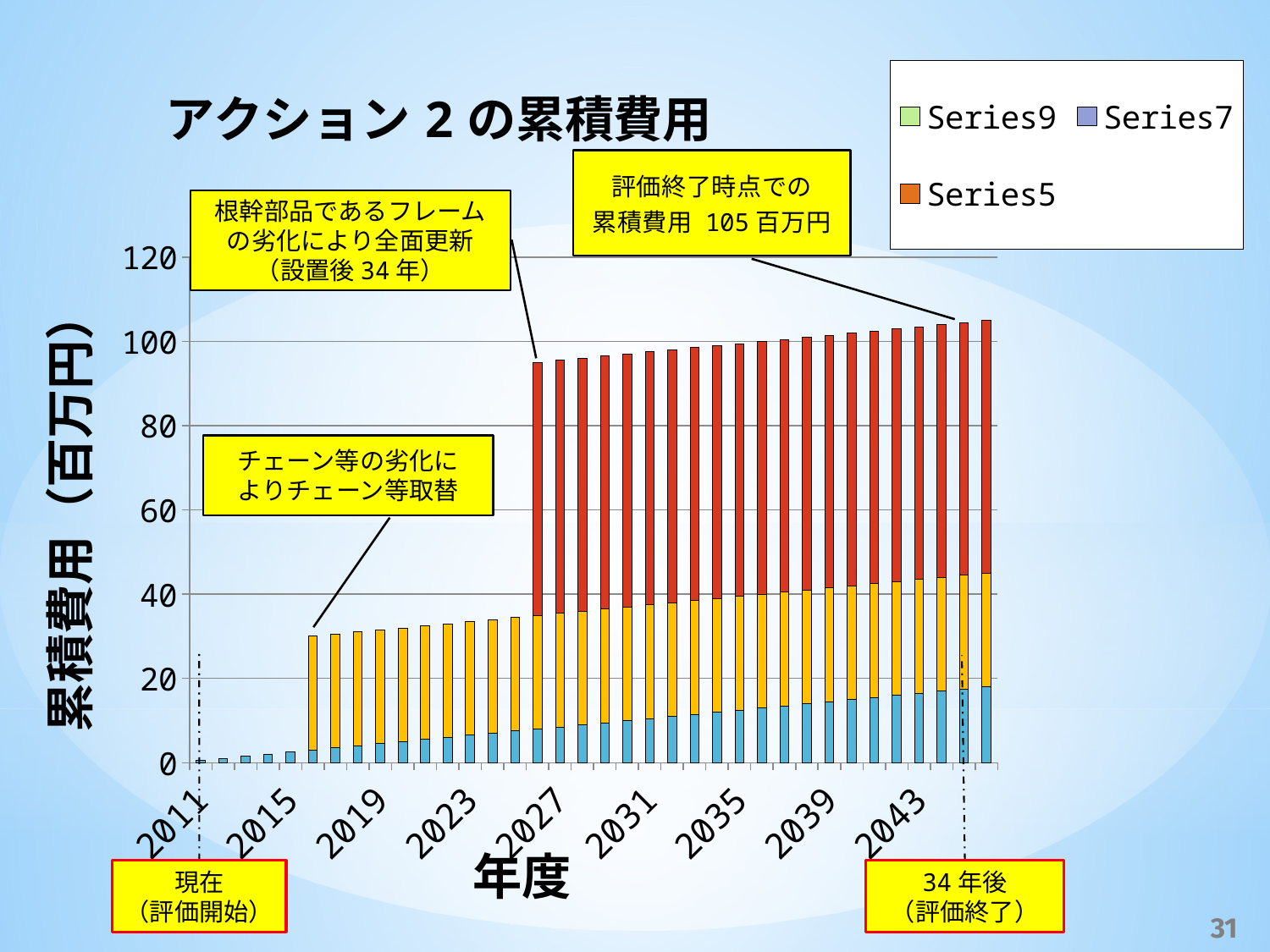

### Chart: アクション2の累積費用

| Category |  | 維持管理費用累積 |  | 長寿命化費用累積 |  | 更新費用累積 |  |  |  |  |
|---|---|---|---|---|---|---|---|---|---|---|
| 2011 | None | 500.0 | None | 0.0 | None | 0.0 | None | None | None | None |
| 2012 | None | 1000.0 | None | 0.0 | None | 0.0 | None | None | None | None |
| 2013 | None | 1500.0 | None | 0.0 | None | 0.0 | None | None | None | None |
| 2014 | None | 2000.0 | None | 0.0 | None | 0.0 | None | None | None | None |
| 2015 | None | 2500.0 | None | 0.0 | None | 0.0 | None | None | None | None |
| 2016 | None | 3000.0 | None | 27000.0 | None | 0.0 | None | None | None | None |
| 2017 | None | 3500.0 | None | 27000.0 | None | 0.0 | None | None | None | None |
| 2018 | None | 4000.0 | None | 27000.0 | None | 0.0 | None | None | None | None |
| 2019 | None | 4500.0 | None | 27000.0 | None | 0.0 | None | None | None | None |
| 2020 | None | 5000.0 | None | 27000.0 | None | 0.0 | None | None | None | None |
| 2021 | None | 5500.0 | None | 27000.0 | None | 0.0 | None | None | None | None |
| 2022 | None | 6000.0 | None | 27000.0 | None | 0.0 | None | None | None | None |
| 2023 | None | 6500.0 | None | 27000.0 | None | 0.0 | None | None | None | None |
| 2024 | None | 7000.0 | None | 27000.0 | None | 0.0 | None | None | None | None |
| 2025 | None | 7500.0 | None | 27000.0 | None | 0.0 | None | None | None | None |
| 2026 | None | 8000.0 | None | 27000.0 | None | 60000.0 | None | None | None | None |
| 2027 | None | 8500.0 | None | 27000.0 | None | 60000.0 | None | None | None | None |
| 2028 | None | 9000.0 | None | 27000.0 | None | 60000.0 | None | None | None | None |
| 2029 | None | 9500.0 | None | 27000.0 | None | 60000.0 | None | None | None | None |
| 2030 | None | 10000.0 | None | 27000.0 | None | 60000.0 | None | None | None | None |
| 2031 | None | 10500.0 | None | 27000.0 | None | 60000.0 | None | None | None | None |
| 2032 | None | 11000.0 | None | 27000.0 | None | 60000.0 | None | None | None | None |
| 2033 | None | 11500.0 | None | 27000.0 | None | 60000.0 | None | None | None | None |
| 2034 | None | 12000.0 | None | 27000.0 | None | 60000.0 | None | None | None | None |
| 2035 | None | 12500.0 | None | 27000.0 | None | 60000.0 | None | None | None | None |
| 2036 | None | 13000.0 | None | 27000.0 | None | 60000.0 | None | None | None | None |
| 2037 | None | 13500.0 | None | 27000.0 | None | 60000.0 | None | None | None | None |
| 2038 | None | 14000.0 | None | 27000.0 | None | 60000.0 | None | None | None | None |
| 2039 | None | 14500.0 | None | 27000.0 | None | 60000.0 | None | None | None | None |
| 2040 | None | 15000.0 | None | 27000.0 | None | 60000.0 | None | None | None | None |
| 2041 | None | 15500.0 | None | 27000.0 | None | 60000.0 | None | None | None | None |
| 2042 | None | 16000.0 | None | 27000.0 | None | 60000.0 | None | None | None | None |
| 2043 | None | 16500.0 | None | 27000.0 | None | 60000.0 | None | None | None | None |
| 2044 | None | 17000.0 | None | 27000.0 | None | 60000.0 | None | None | None | None |
| 2045 | None | 17500.0 | None | 27000.0 | None | 60000.0 | None | None | None | None |
| 2046 | None | 18000.0 | None | 27000.0 | None | 60000.0 | None | None | None | None |
根幹部品であるフレーム
の劣化により全面更新
（設置後34年）
チェーン等の劣化に
よりチェーン等取替
現在
（評価開始）
34年後
（評価終了）
31